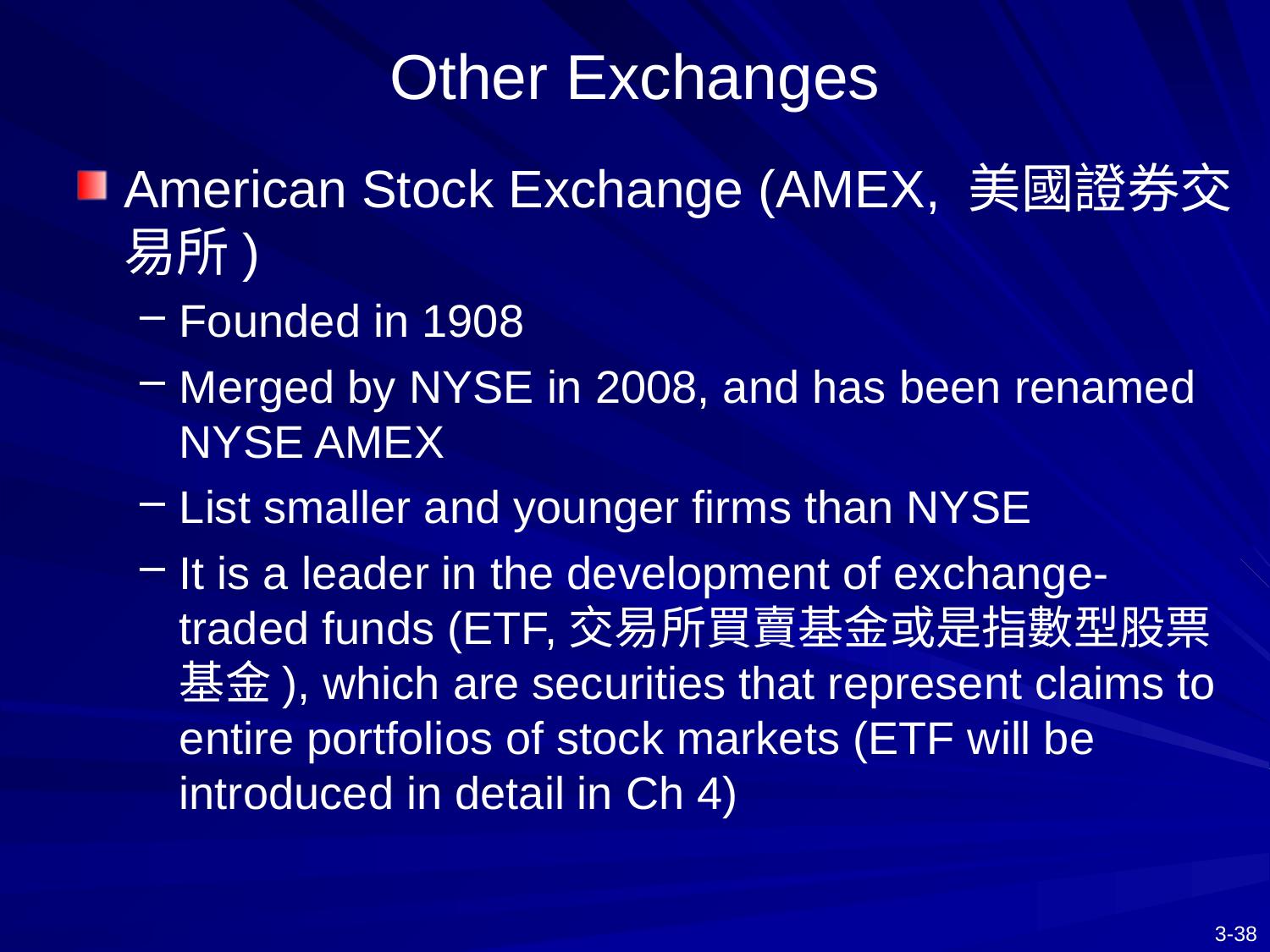

# Other Exchanges
American Stock Exchange (AMEX, 美國證券交易所)
Founded in 1908
Merged by NYSE in 2008, and has been renamed NYSE AMEX
List smaller and younger firms than NYSE
It is a leader in the development of exchange-traded funds (ETF,交易所買賣基金或是指數型股票基金), which are securities that represent claims to entire portfolios of stock markets (ETF will be introduced in detail in Ch 4)